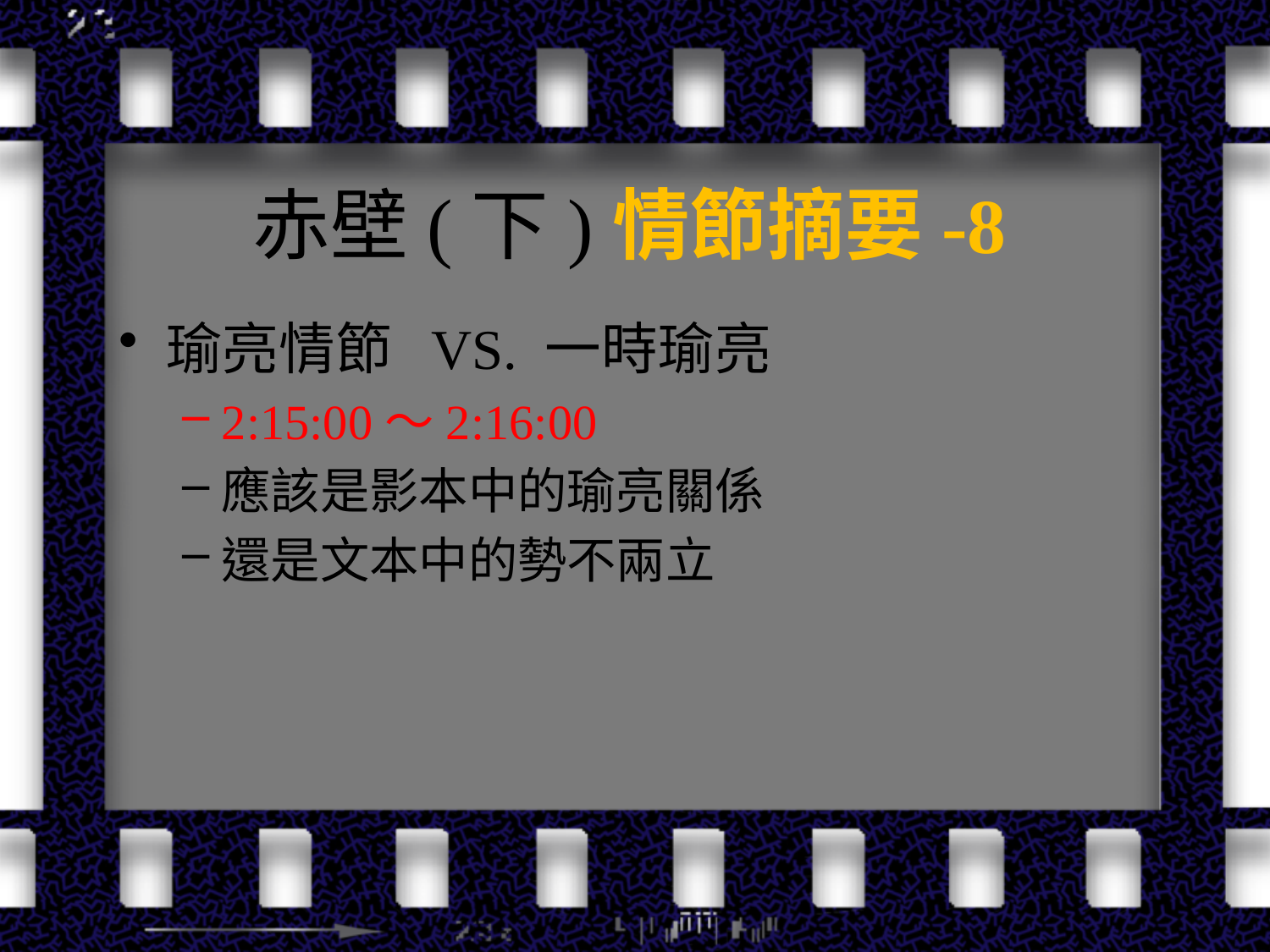

# 赤壁(下)情節摘要-8
瑜亮情節  VS. 一時瑜亮
2:15:00～2:16:00
應該是影本中的瑜亮關係
還是文本中的勢不兩立